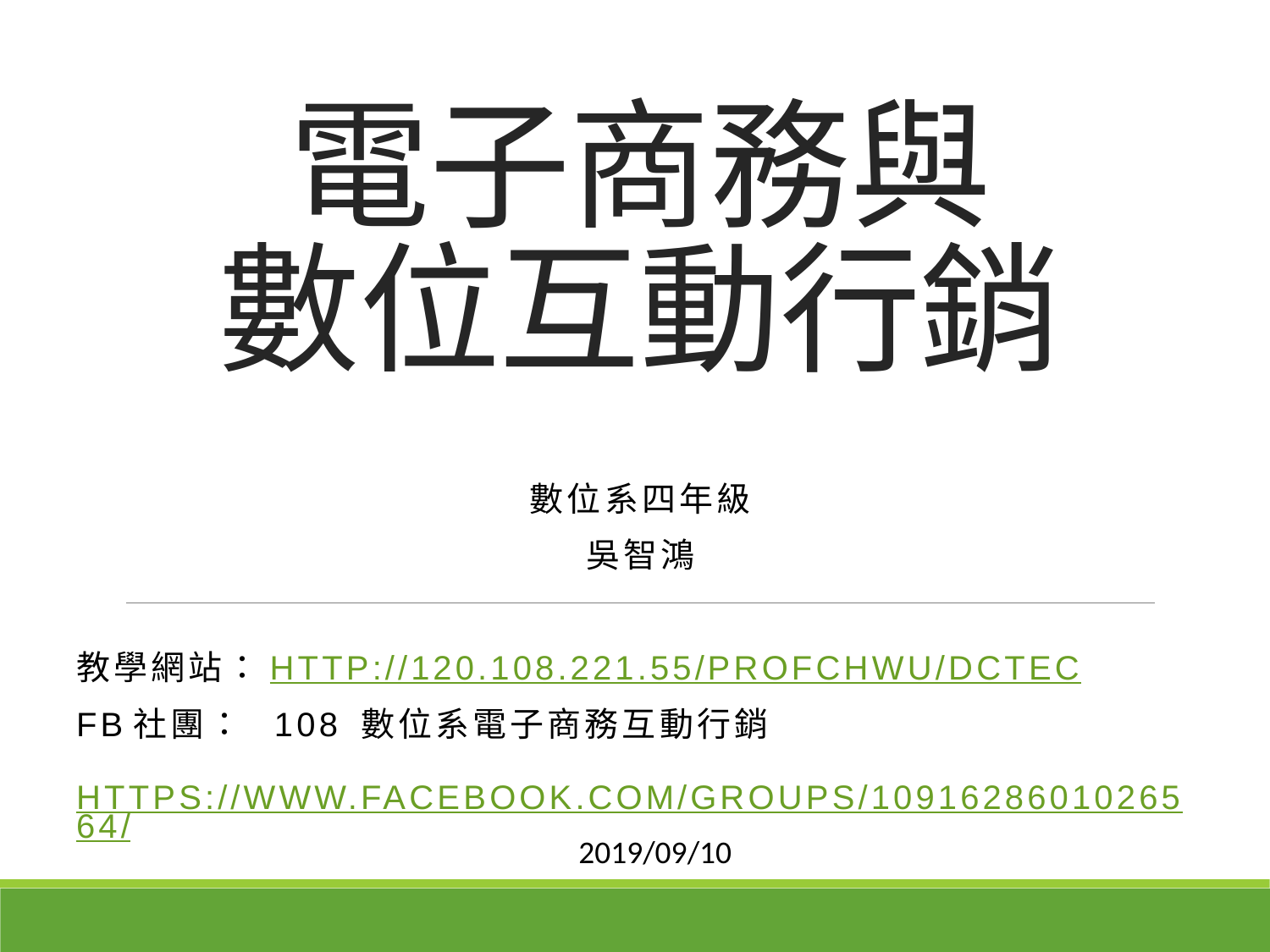

# 電子商務與 數位互動行銷
數位系四年級
吳智鴻

教學網站：http://120.108.221.55/profchwu/dctec
FB社團：  108 數位系電子商務互動行銷
https://www.facebook.com/groups/1091628601026564/

2019/09/10